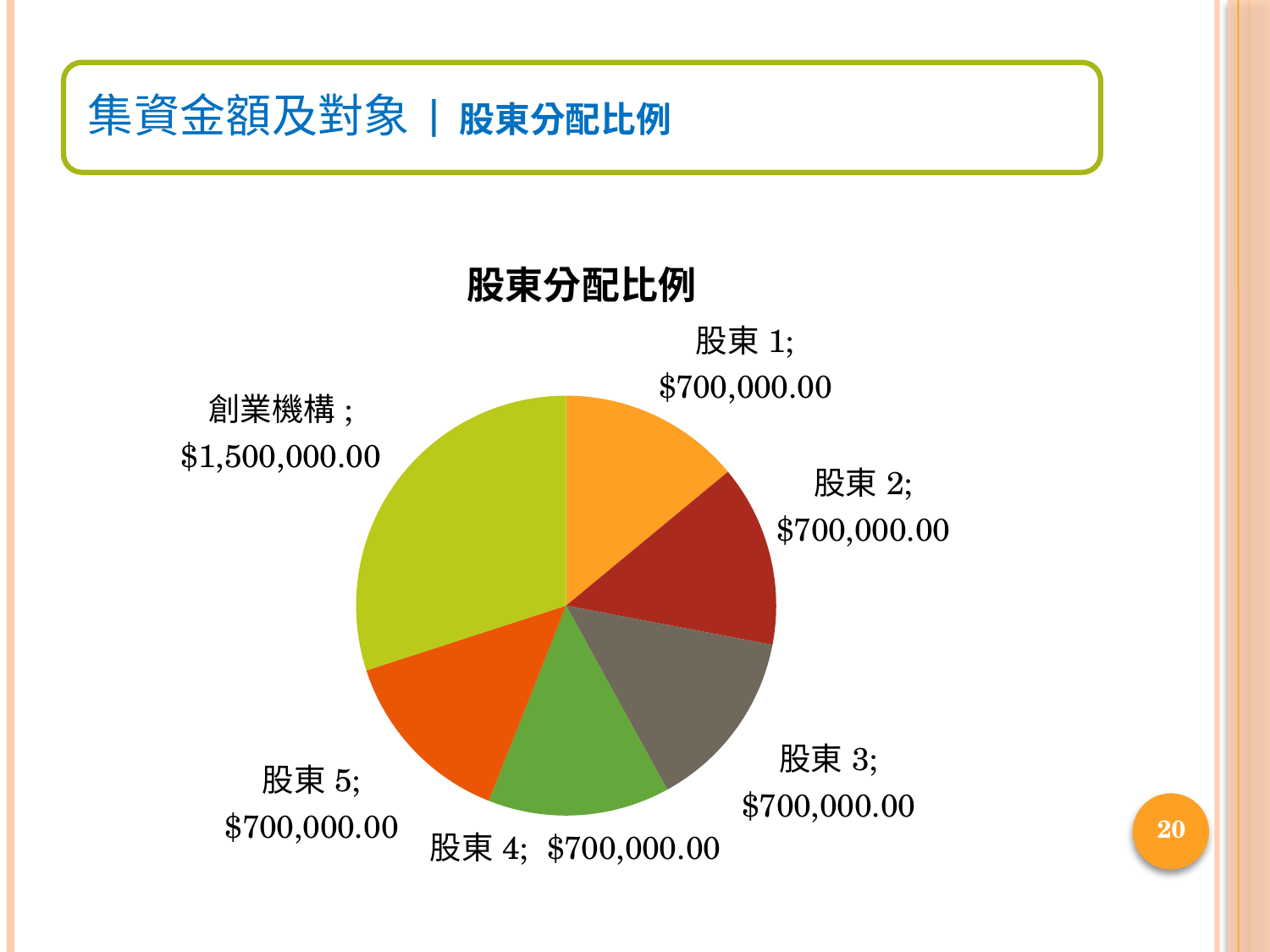

集資金額及對象|股東分配比例

### Chart: 股東分配比例

| Category | 股東分配比列 |
|---|---|
| 股東1 | 700000.0 |
| 股東2 | 700000.0 |
| 股東3 | 700000.0 |
| 股東4 | 700000.0 |
| 股東5 | 700000.0 |
| 創業機構 | 1500000.0 |
20